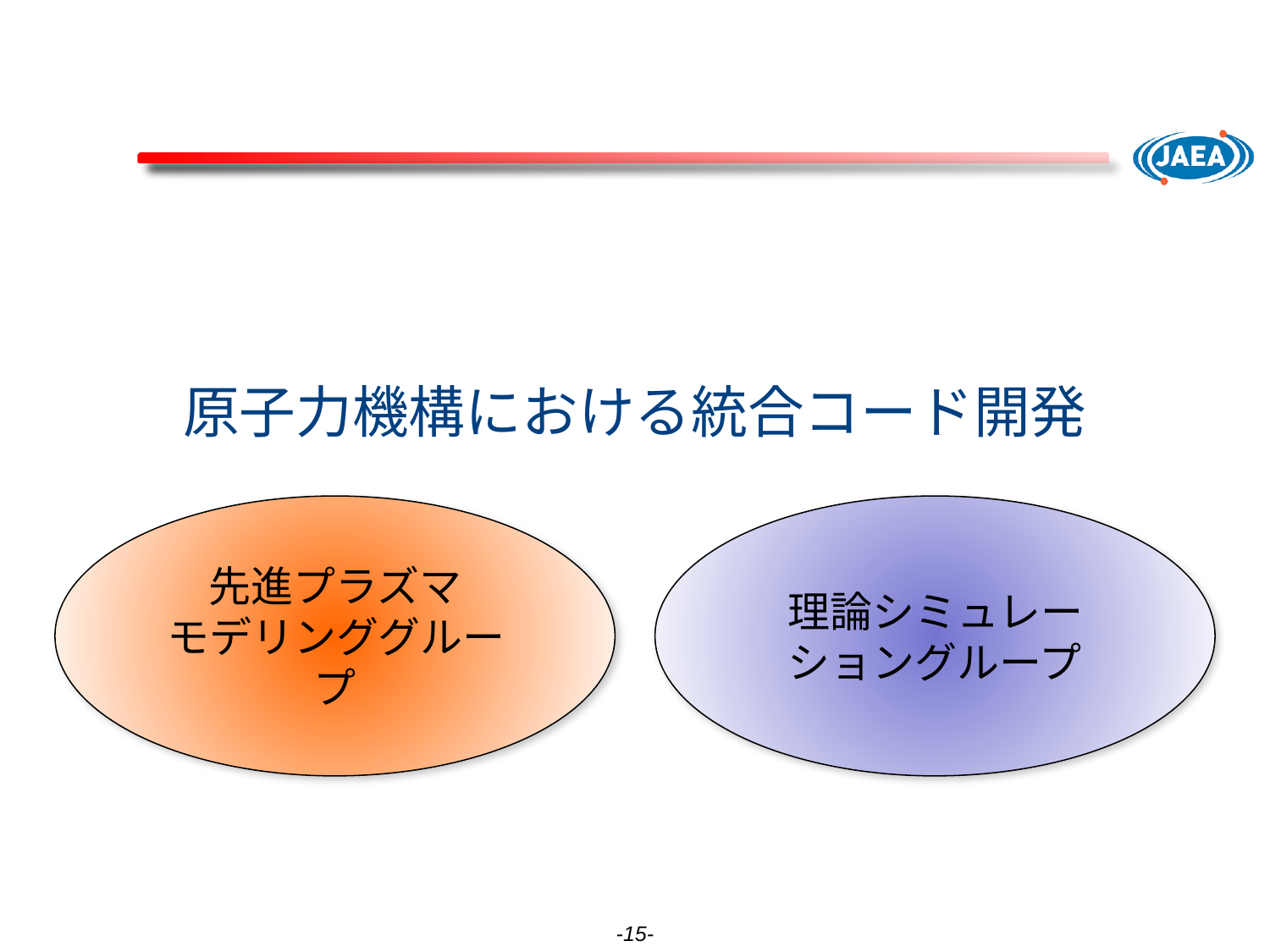

#
原子力機構における統合コード開発
先進プラズマ
モデリンググループ
理論シミュレーショングループ